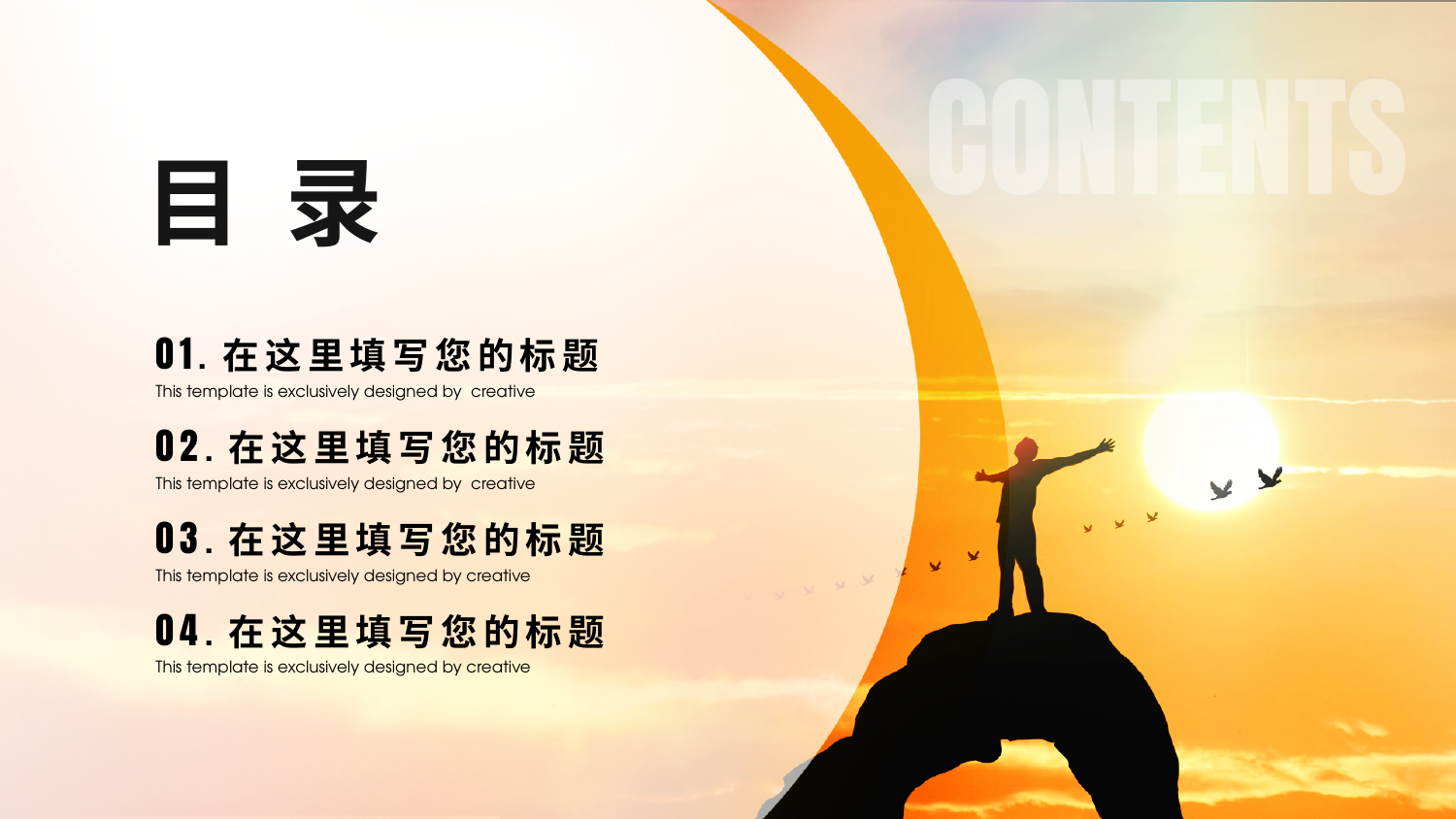

CONTENTS
目  录
01.在这里填写您的标题
This template is exclusively designed by  creative
02.在这里填写您的标题
This template is exclusively designed by  creative
03.在这里填写您的标题
This template is exclusively designed by creative
04.在这里填写您的标题
This template is exclusively designed by creative